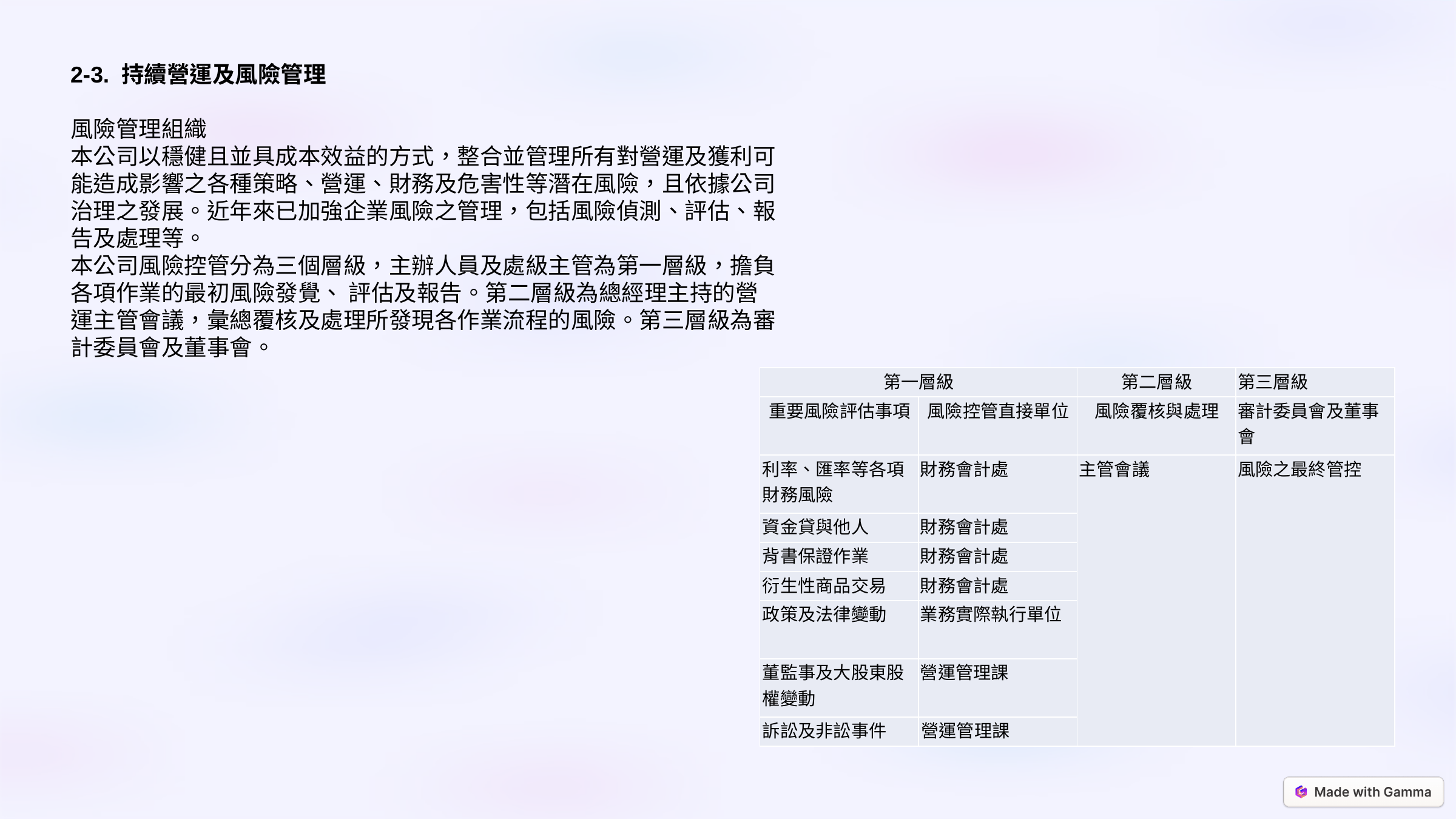

2-3. 持續營運及風險管理

風險管理組織
本公司以穩健且並具成本效益的方式，整合並管理所有對營運及獲利可能造成影響之各種策略、營運、財務及危害性等潛在風險，且依據公司治理之發展。近年來已加強企業風險之管理，包括風險偵測、評估、報告及處理等。
本公司風險控管分為三個層級，主辦人員及處級主管為第一層級，擔負各項作業的最初風險發覺、 評估及報告。第二層級為總經理主持的營運主管會議，彙總覆核及處理所發現各作業流程的風險。第三層級為審計委員會及董事會。
| 第一層級 |  | 第二層級 | 第三層級 |
| --- | --- | --- | --- |
| 重要風險評估事項 | 風險控管直接單位 | 風險覆核與處理 | 審計委員會及董事會 |
| 利率、匯率等各項財務風險 | 財務會計處 | 主管會議 | 風險之最終管控 |
| 資金貸與他人 | 財務會計處 |  |  |
| 背書保證作業 | 財務會計處 |  |  |
| 衍生性商品交易 | 財務會計處 |  |  |
| 政策及法律變動 | 業務實際執行單位 |  |  |
| 董監事及大股東股權變動 | 營運管理課 |  |  |
| 訴訟及非訟事件 | 營運管理課 |  |  |